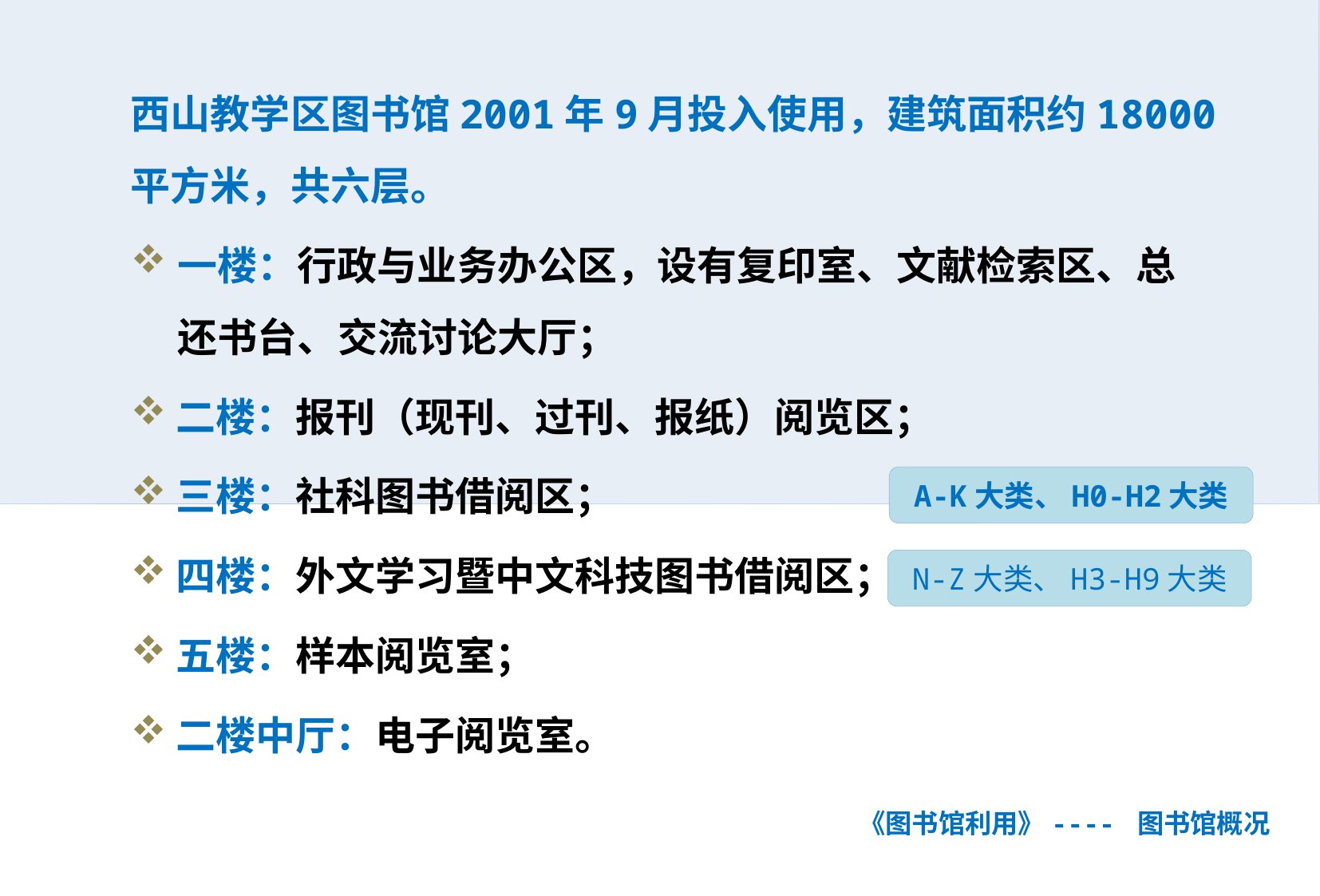

西山教学区图书馆2001年9月投入使用，建筑面积约18000平方米，共六层。
一楼：行政与业务办公区，设有复印室、文献检索区、总 还书台、交流讨论大厅；
二楼：报刊（现刊、过刊、报纸）阅览区；
三楼：社科图书借阅区；
四楼：外文学习暨中文科技图书借阅区；
五楼：样本阅览室；
二楼中厅：电子阅览室。

A-K大类、H0-H2大类
N-Z大类、H3-H9大类

《图书馆利用》---- 图书馆概况